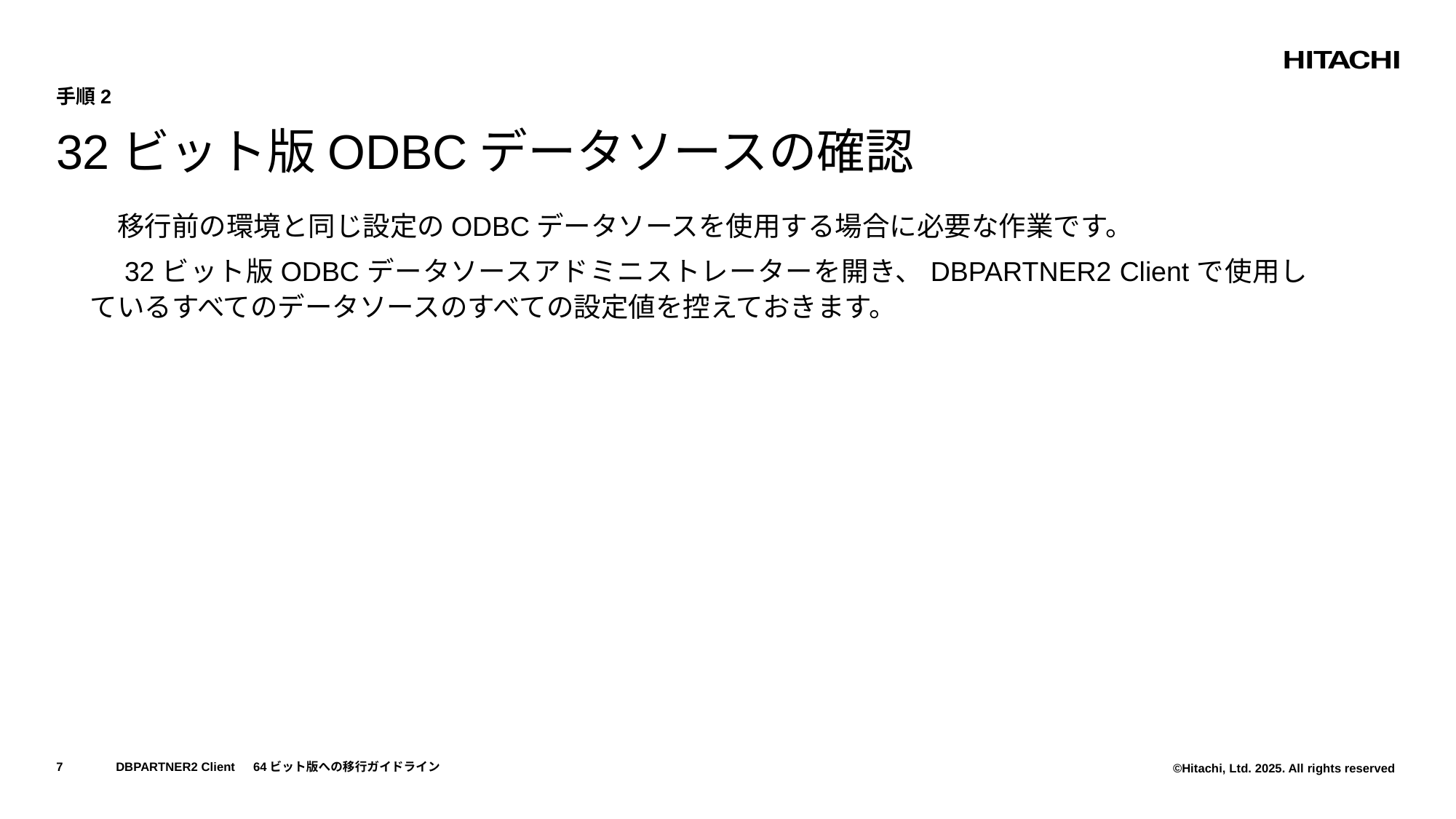

手順2
# 32ビット版ODBCデータソースの確認
　移行前の環境と同じ設定のODBCデータソースを使用する場合に必要な作業です。
　32ビット版ODBCデータソースアドミニストレーターを開き、DBPARTNER2 Clientで使用しているすべてのデータソースのすべての設定値を控えておきます。
7
DBPARTNER2 Client　64ビット版への移行ガイドライン